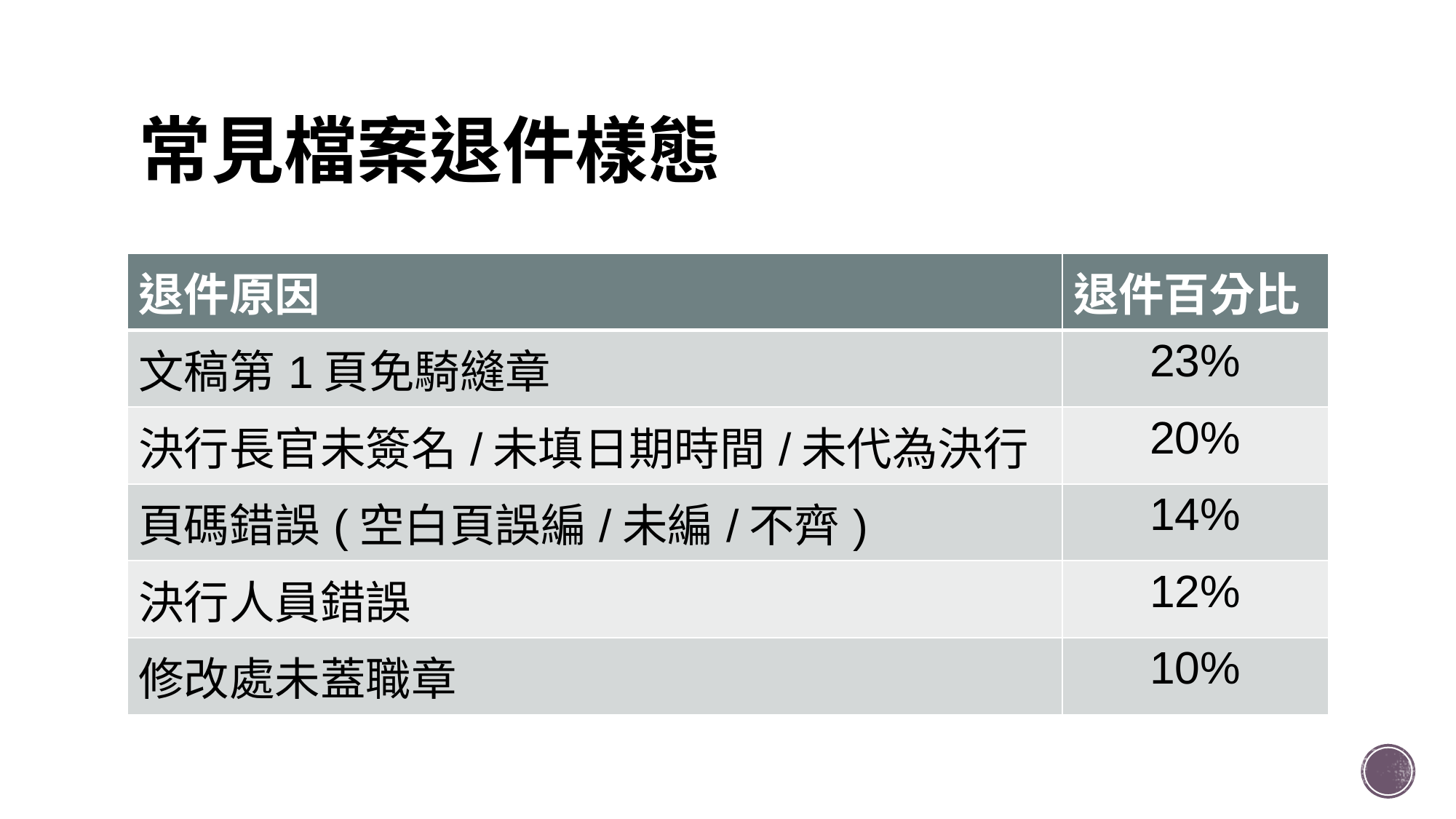

# 常見檔案退件樣態
| 退件原因 | 退件百分比 |
| --- | --- |
| 文稿第1頁免騎縫章 | 23% |
| 決行長官未簽名/未填日期時間/未代為決行 | 20% |
| 頁碼錯誤(空白頁誤編/未編/不齊) | 14% |
| 決行人員錯誤 | 12% |
| 修改處未蓋職章 | 10% |